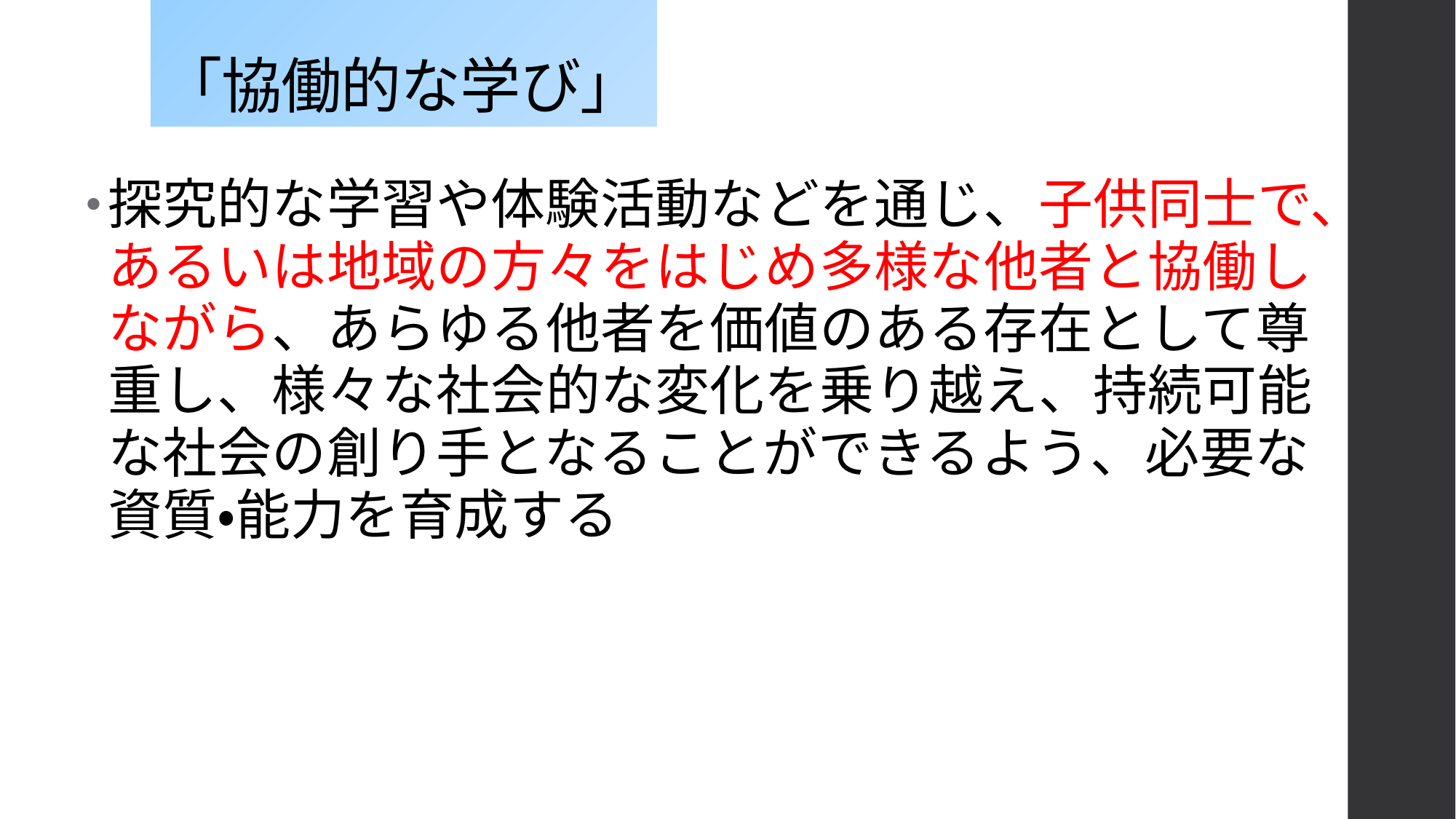

# 「協働的な学び」
探究的な学習や体験活動などを通じ、子供同士で、あるいは地域の方々をはじめ多様な他者と協働しながら、あらゆる他者を価値のある存在として尊重し、様々な社会的な変化を乗り越え、持続可能な社会の創り手となることができるよう、必要な資質・能力を育成する